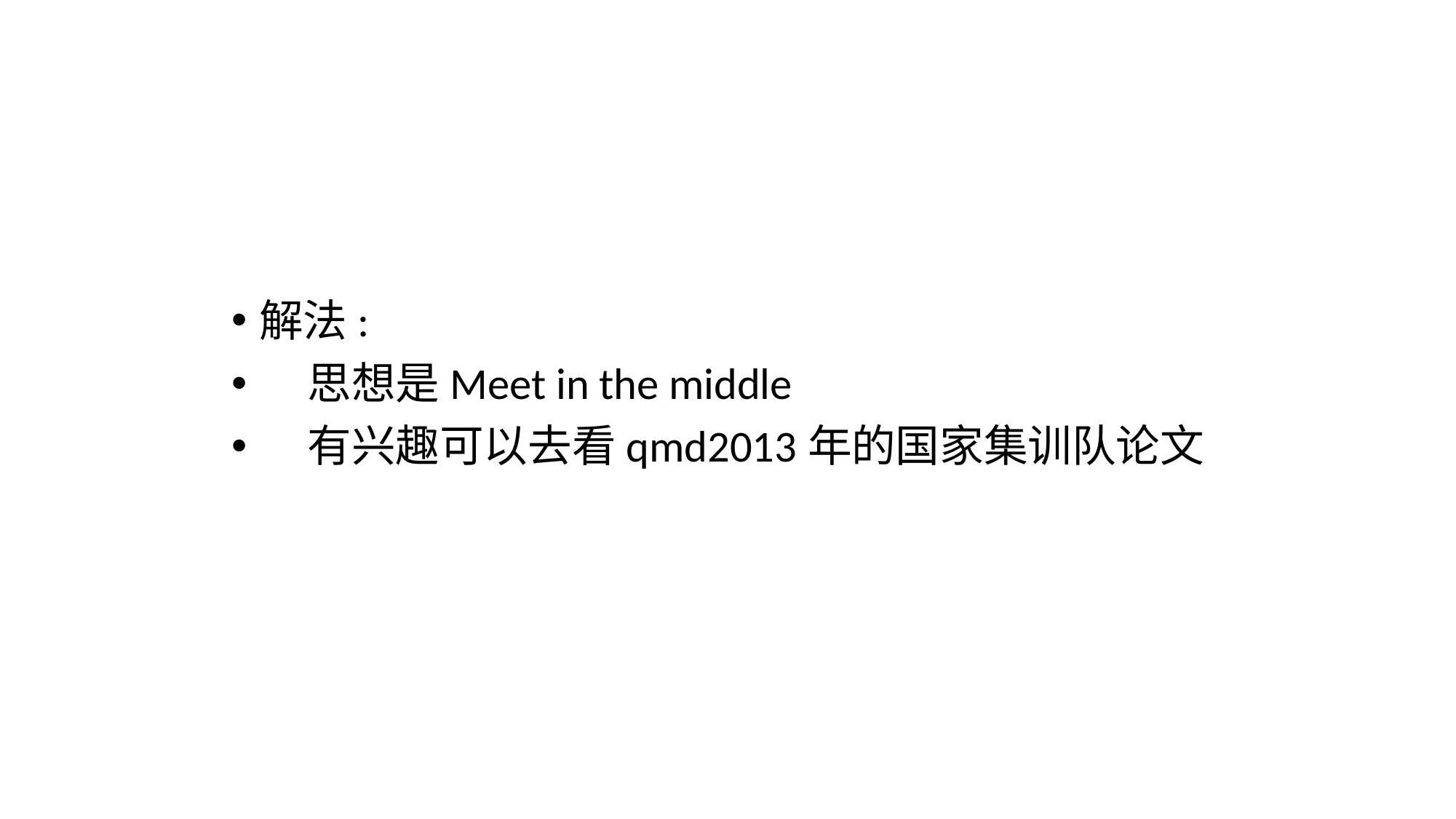

# 解法:
	思想是Meet in the middle
	有兴趣可以去看qmd2013年的国家集训队论文